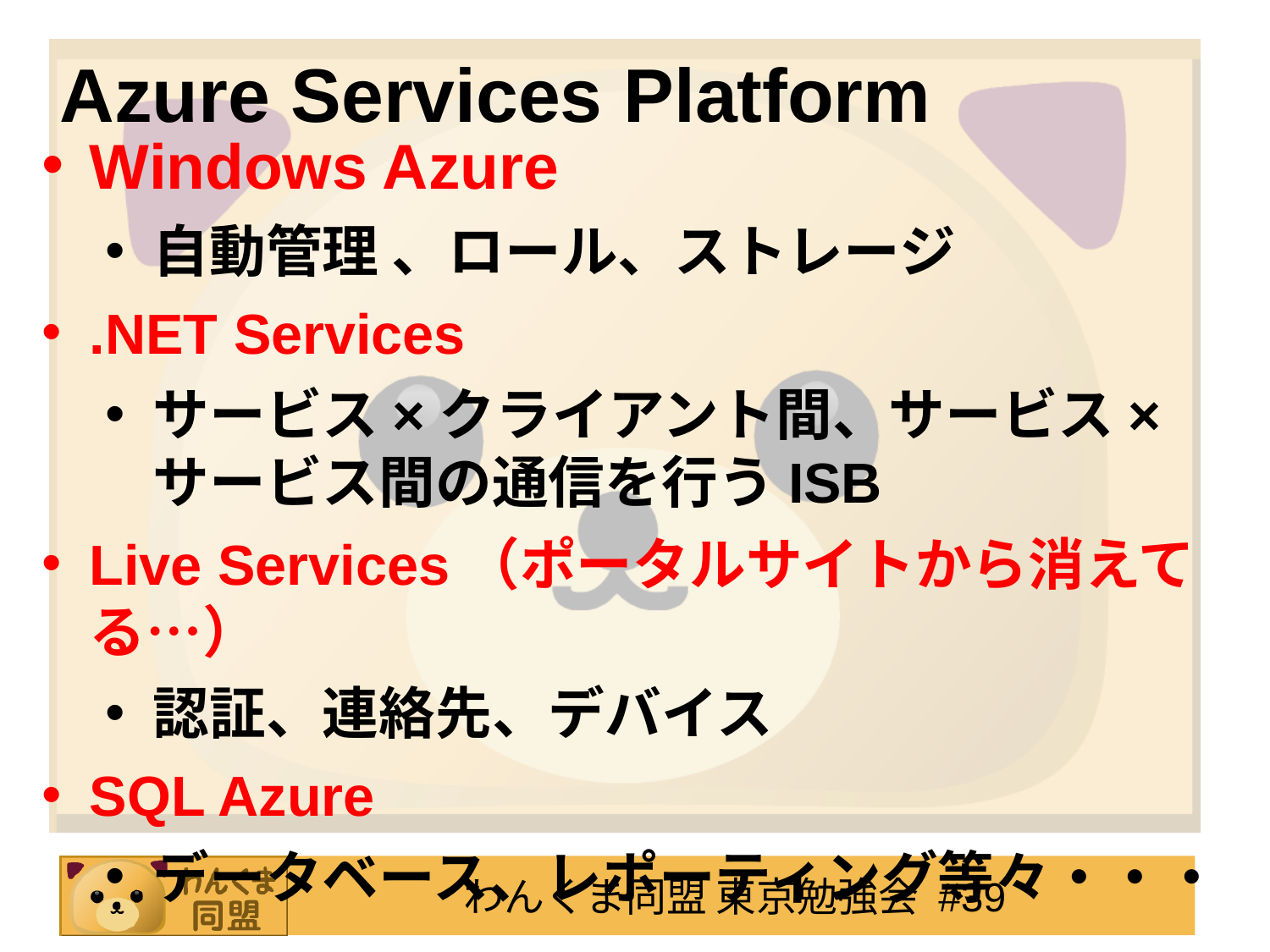

Azure Services Platform
Windows Azure
自動管理 、ロール、ストレージ
.NET Services
サービス×クライアント間、サービス×サービス間の通信を行うISB
Live Services（ポータルサイトから消えてる…）
認証、連絡先、デバイス
SQL Azure
データベース、レポーティング等々・・・